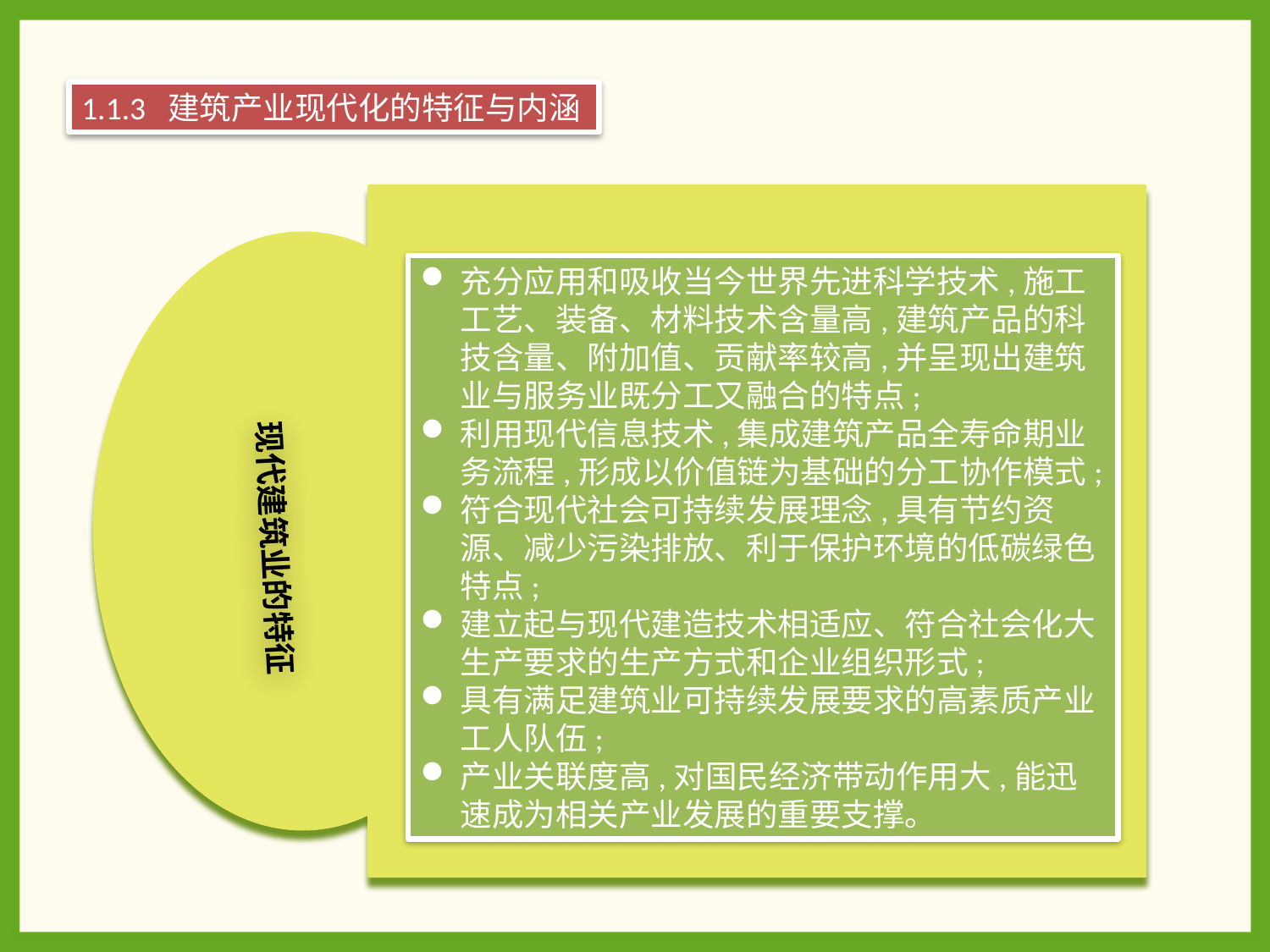

1.1.3  建筑产业现代化的特征与内涵

充分应用和吸收当今世界先进科学技术,施工工艺、装备、材料技术含量高,建筑产品的科技含量、附加值、贡献率较高,并呈现出建筑业与服务业既分工又融合的特点;
利用现代信息技术,集成建筑产品全寿命期业务流程,形成以价值链为基础的分工协作模式;
符合现代社会可持续发展理念,具有节约资源、减少污染排放、利于保护环境的低碳绿色特点;
建立起与现代建造技术相适应、符合社会化大生产要求的生产方式和企业组织形式;
具有满足建筑业可持续发展要求的高素质产业工人队伍;
产业关联度高,对国民经济带动作用大,能迅速成为相关产业发展的重要支撑。
点击添加文本
现代建筑业的特征
点击添加文本
点击添加文本
点击添加文本